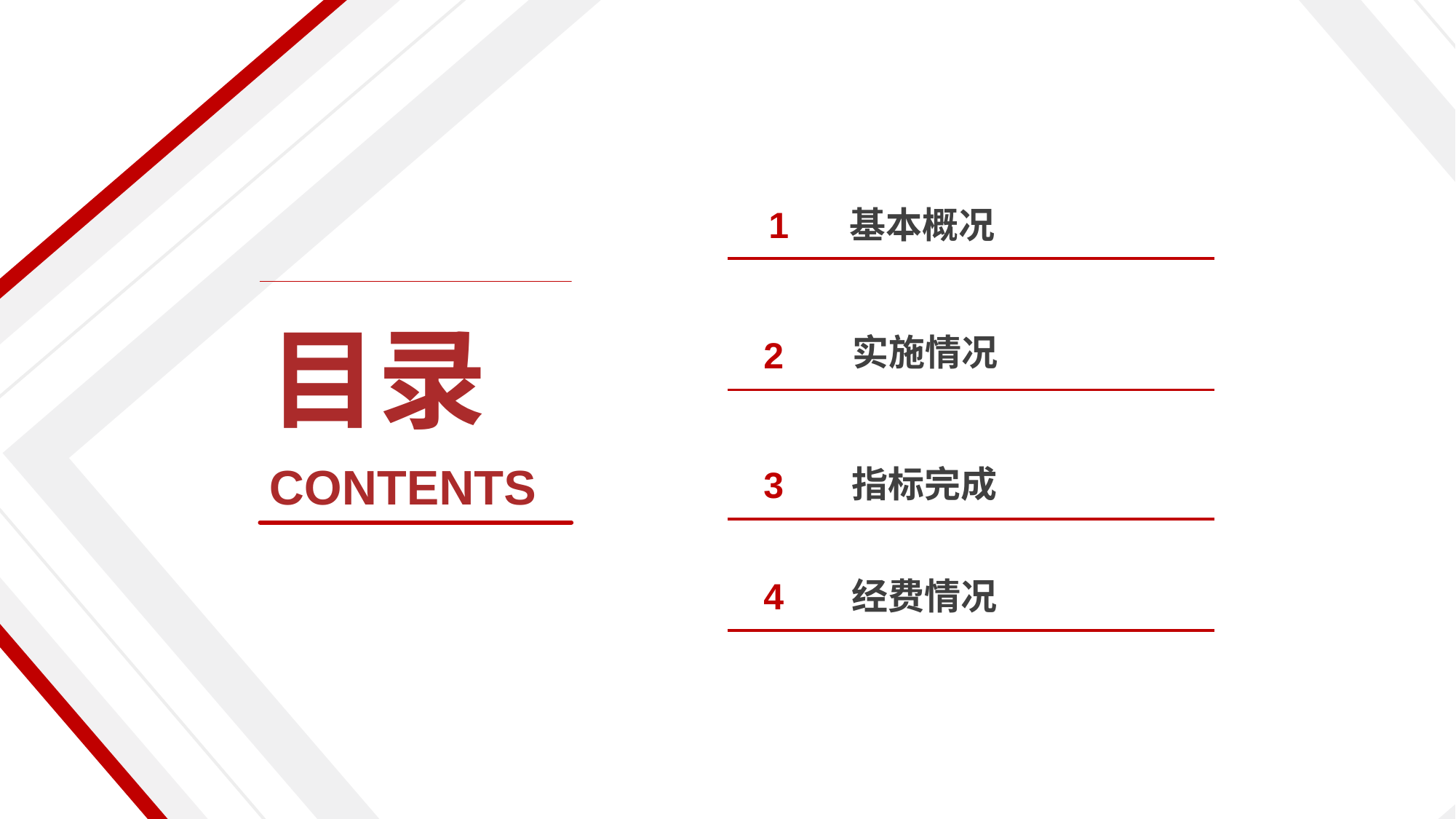

1
基本概况
目录
CONTENTS
实施情况
2
3
指标完成
4
经费情况